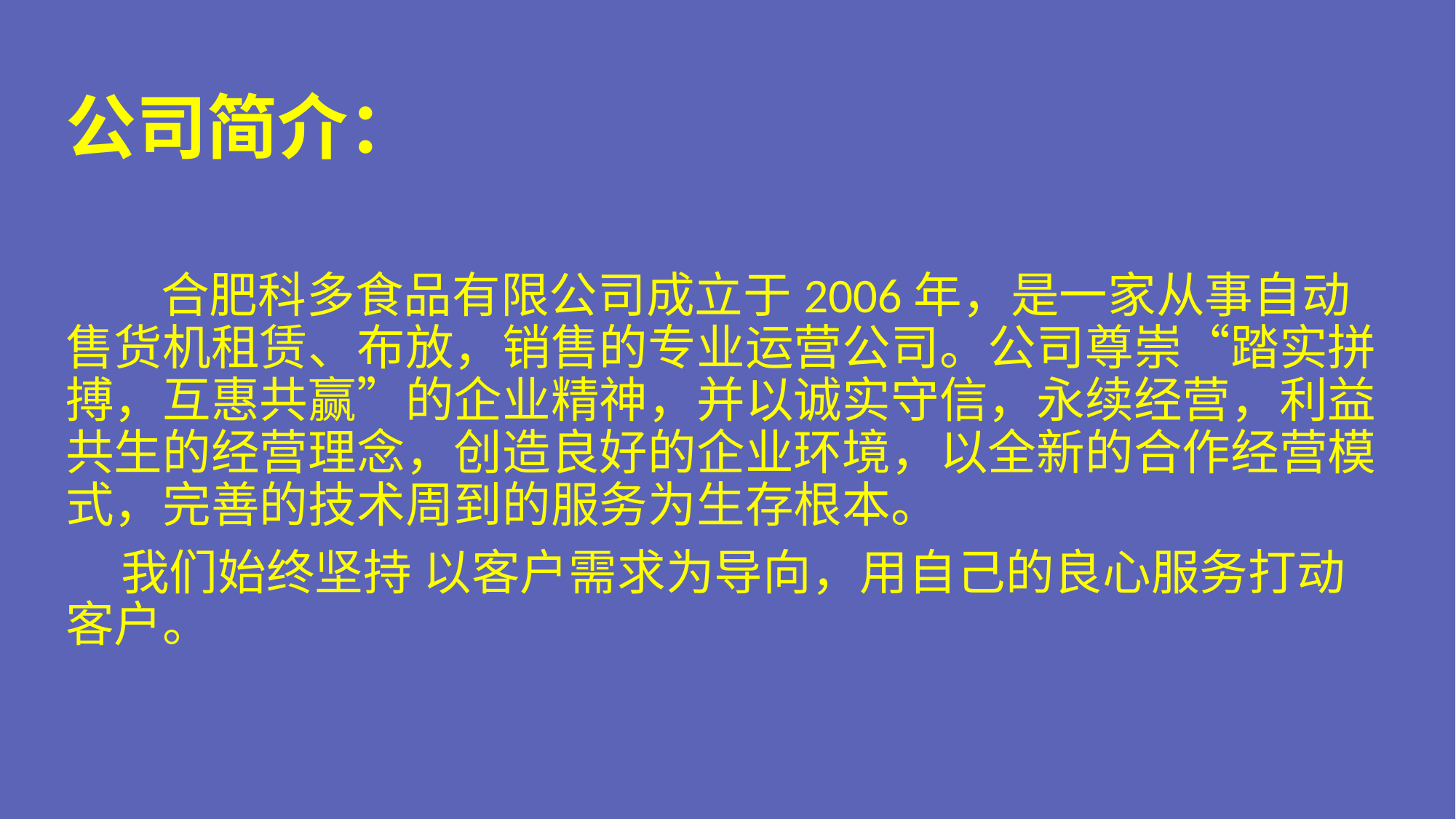

# 公司简介：
         合肥科多食品有限公司成立于2006年，是一家从事自动售货机租赁、布放，销售的专业运营公司。公司尊崇“踏实拼搏，互惠共赢”的企业精神，并以诚实守信，永续经营，利益共生的经营理念，创造良好的企业环境，以全新的合作经营模式，完善的技术周到的服务为生存根本。
    我们始终坚持 以客户需求为导向，用自己的良心服务打动客户。